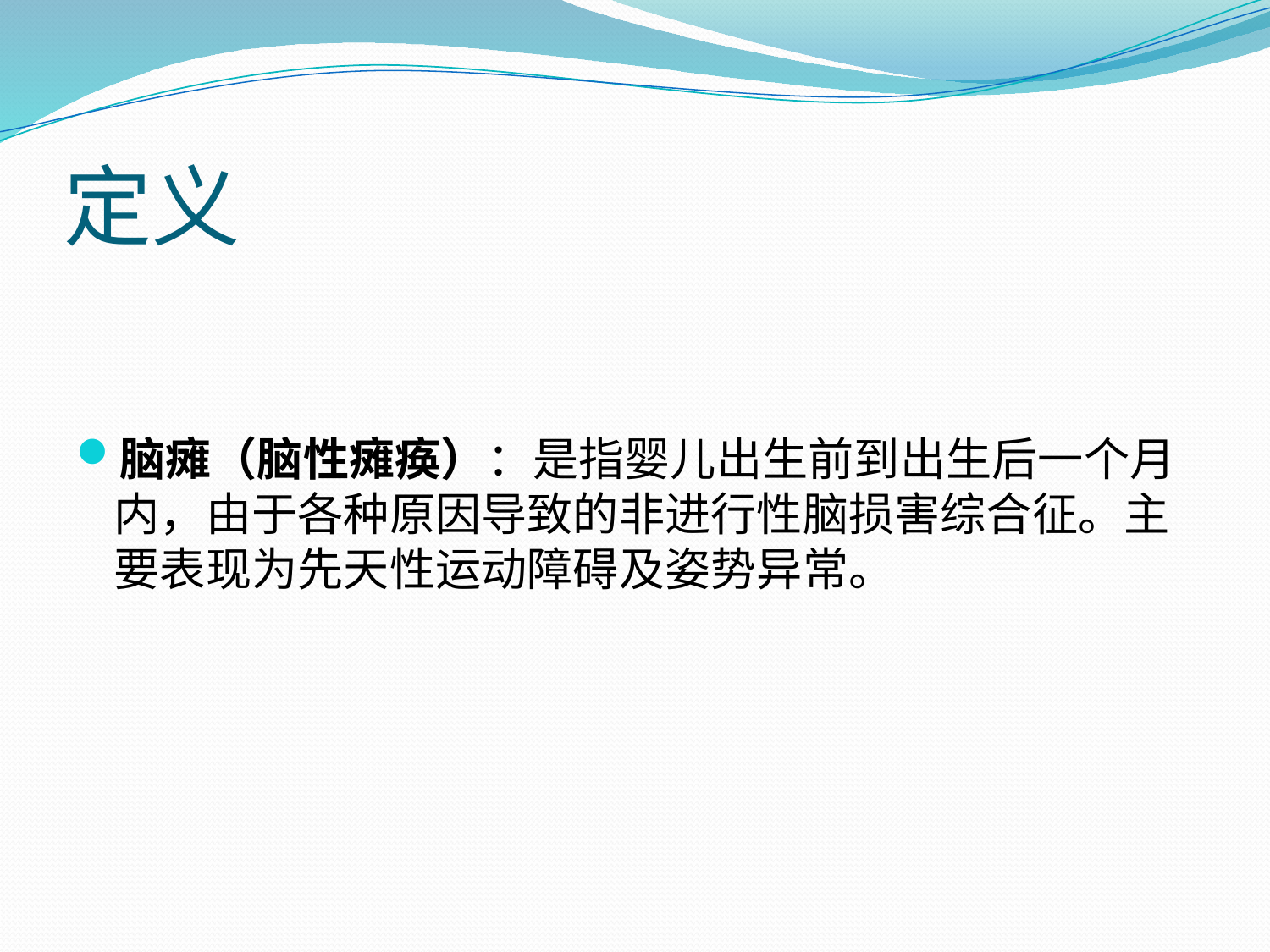

# 定义
脑瘫（脑性瘫痪）：是指婴儿出生前到出生后一个月内，由于各种原因导致的非进行性脑损害综合征。主要表现为先天性运动障碍及姿势异常。